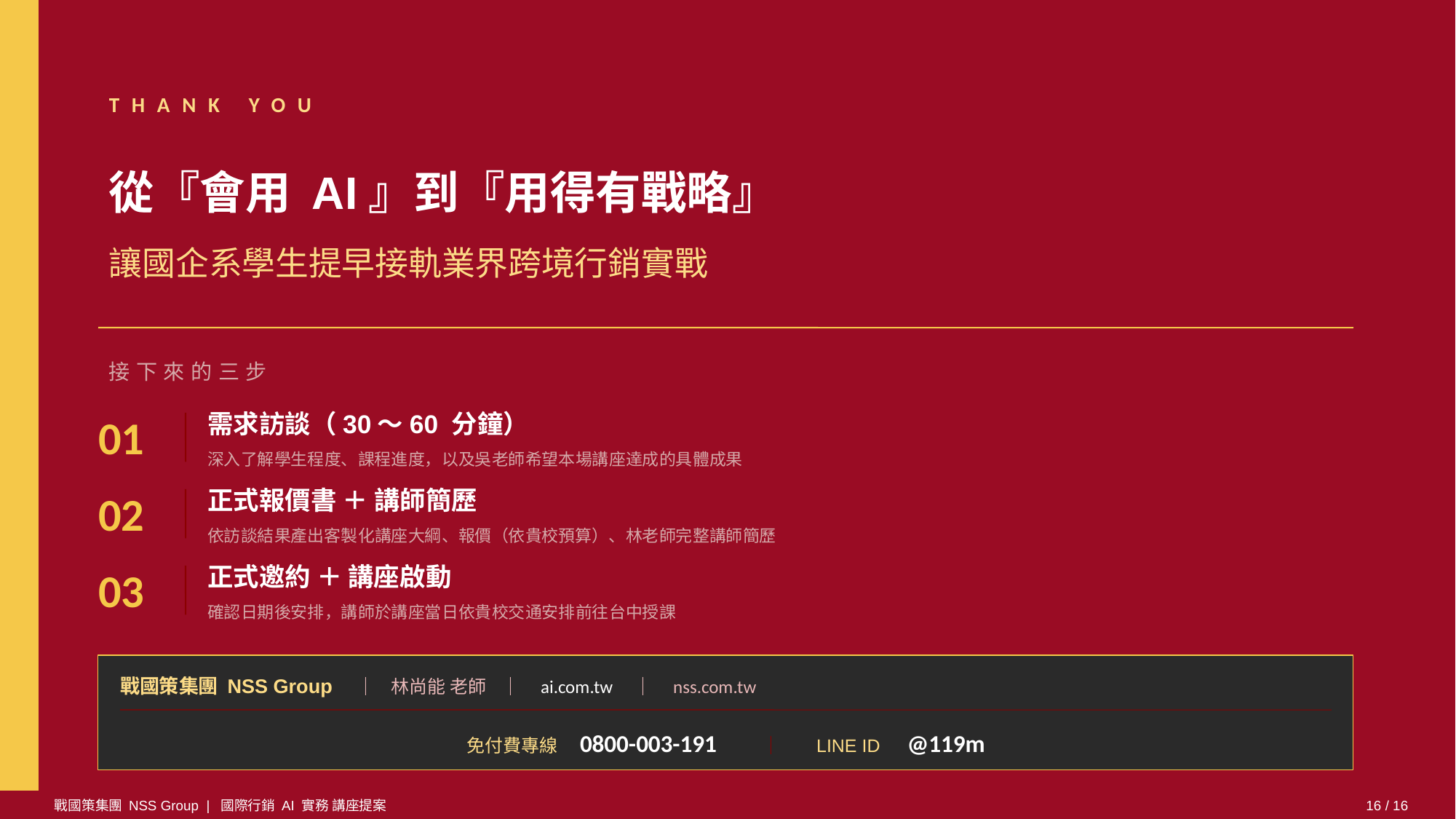

THANK YOU
從『會用 AI』到『用得有戰略』
讓國企系學生提早接軌業界跨境行銷實戰

接下來的三步
01
需求訪談（30～60 分鐘）

深入了解學生程度、課程進度，以及吳老師希望本場講座達成的具體成果
02
正式報價書 ＋ 講師簡歷

依訪談結果產出客製化講座大綱、報價（依貴校預算）、林老師完整講師簡歷
03
正式邀約 ＋ 講座啟動

確認日期後安排，講師於講座當日依貴校交通安排前往台中授課

戰國策集團 NSS Group    ｜    林尚能 老師    ｜    ai.com.tw    ｜    nss.com.tw

免付費專線　0800-003-191        ｜        LINE ID　@119m

戰國策集團 NSS Group  |  國際行銷 AI 實務 講座提案
16 / 16